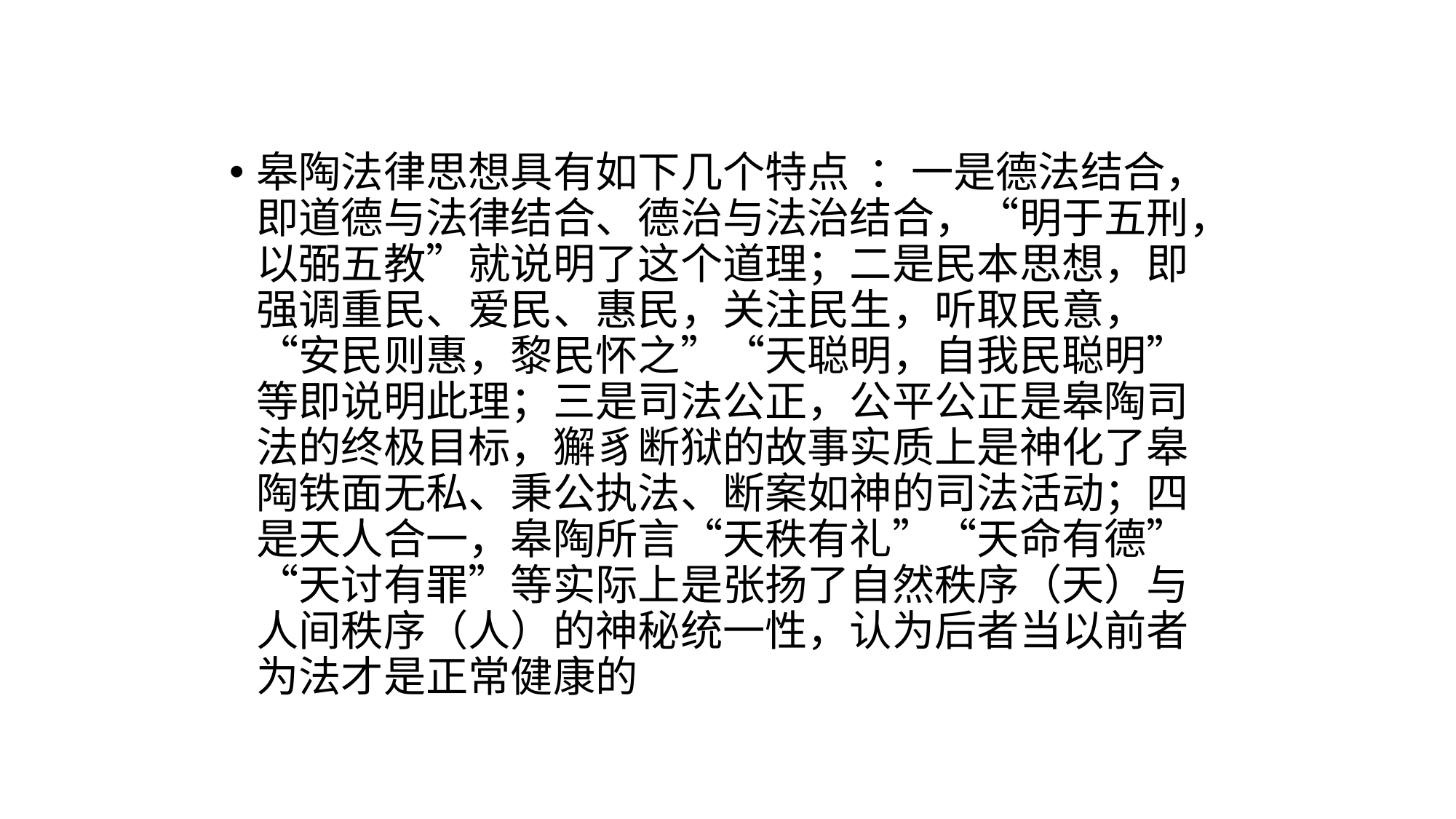

#
皋陶法律思想具有如下几个特点  ：一是德法结合，即道德与法律结合、德治与法治结合，“明于五刑，以弼五教”就说明了这个道理；二是民本思想，即强调重民、爱民、惠民，关注民生，听取民意，“安民则惠，黎民怀之”“天聪明，自我民聪明”等即说明此理；三是司法公正，公平公正是皋陶司法的终极目标，獬豸断狱的故事实质上是神化了皋陶铁面无私、秉公执法、断案如神的司法活动；四是天人合一，皋陶所言“天秩有礼”“天命有德”“天讨有罪”等实际上是张扬了自然秩序（天）与人间秩序（人）的神秘统一性，认为后者当以前者为法才是正常健康的